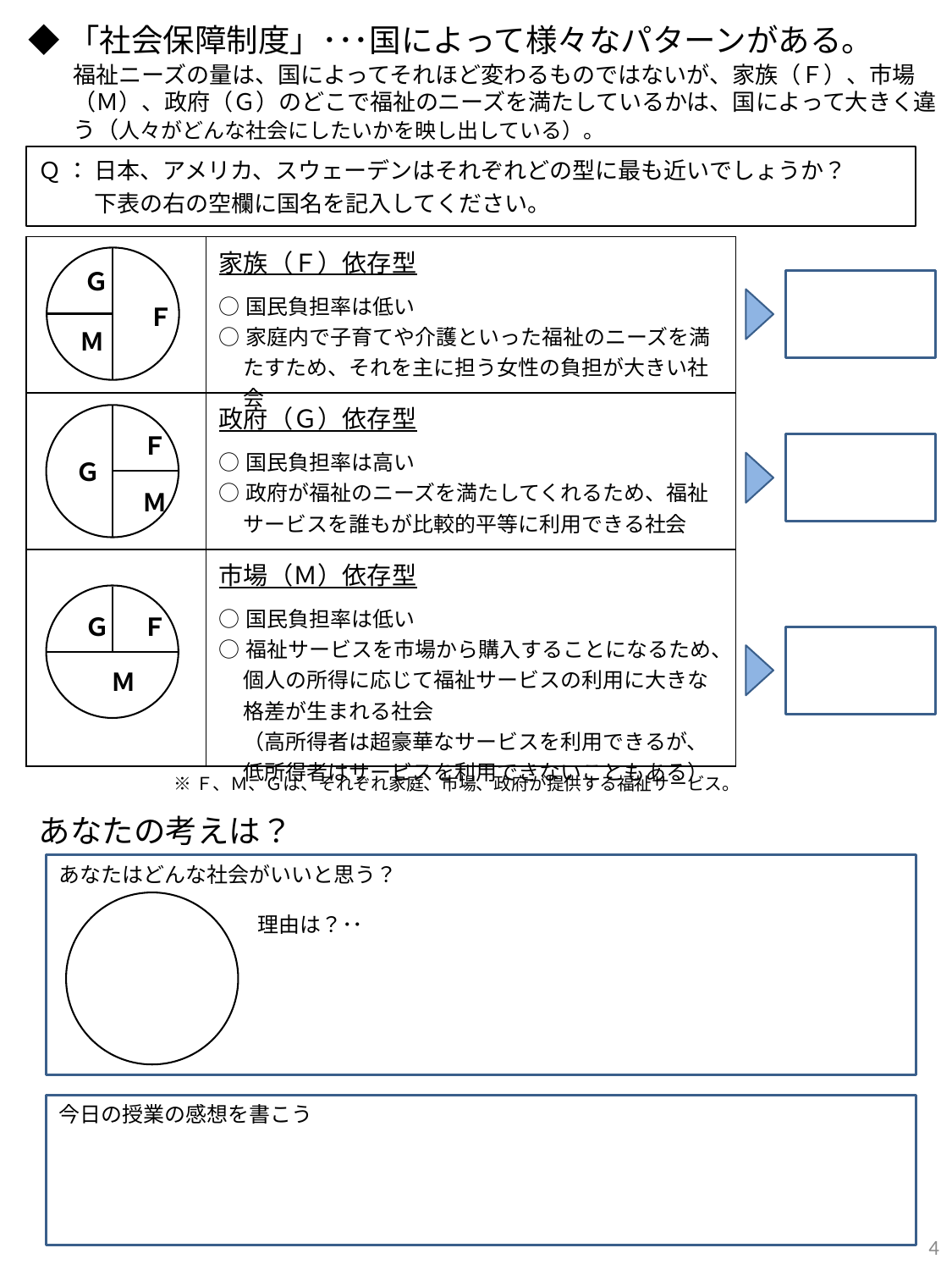

◆「社会保障制度」･･･国によって様々なパターンがある。
福祉ニーズの量は、国によってそれほど変わるものではないが、家族（Ｆ）、市場（Ｍ）、政府（Ｇ）のどこで福祉のニーズを満たしているかは、国によって大きく違う（人々がどんな社会にしたいかを映し出している）。

Ｑ ： 日本、アメリカ、スウェーデンはそれぞれどの型に最も近いでしょうか？
　　  下表の右の空欄に国名を記入してください。
|  | 家族（Ｆ）依存型 ○国民負担率は低い ○家庭内で子育てや介護といった福祉のニーズを満たすため、それを主に担う女性の負担が大きい社会 |
| --- | --- |
|  | 政府（Ｇ）依存型 ○国民負担率は高い ○政府が福祉のニーズを満たしてくれるため、福祉サービスを誰もが比較的平等に利用できる社会 |
|  | 市場（Ｍ）依存型 ○国民負担率は低い ○福祉サービスを市場から購入することになるため、個人の所得に応じて福祉サービスの利用に大きな格差が生まれる社会 （高所得者は超豪華なサービスを利用できるが、低所得者はサービスを利用できないこともある） |

Ｇ
Ｆ
Ｍ

Ｆ
Ｇ
Ｍ

Ｇ
Ｆ
Ｍ

※Ｆ、Ｍ、Ｇは、それぞれ家庭、市場、政府が提供する福祉サービス。
あなたの考えは？
あなたはどんな社会がいいと思う？

理由は？･･
今日の授業の感想を書こう
4